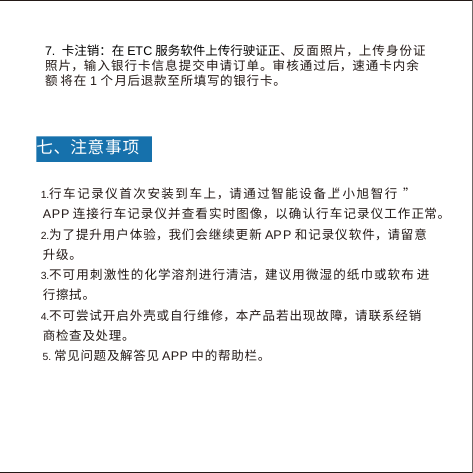

7. 卡注销：在ETC服务软件上传行驶证正、反⾯照⽚，上传⾝份证 照⽚，输⼊银⾏卡信息提交申请订单。审核通过后，速通卡内余额 将在1个⽉后退款⾄所填写的银⾏卡。
七、注意事项

⾏⻋记录仪⾸次安装到⻋上，请通过智能设备上       “ ⼩旭智⾏ ” APP连接⾏⻋记录仪并查看实时图像，以确认⾏⻋记录仪⼯作正常。
为了提升⽤⼾体验，我们会继续更新APP和记录仪软件，请留意 升级。
不可⽤刺激性的化学溶剂进⾏清洁，建议⽤微湿的纸⼱或软布 进⾏擦拭。
不可尝试开启外壳或⾃⾏维修，本产品若出现故障，请联系经销 商检查及处理。
常⻅问题及解答⻅APP中的帮助栏。